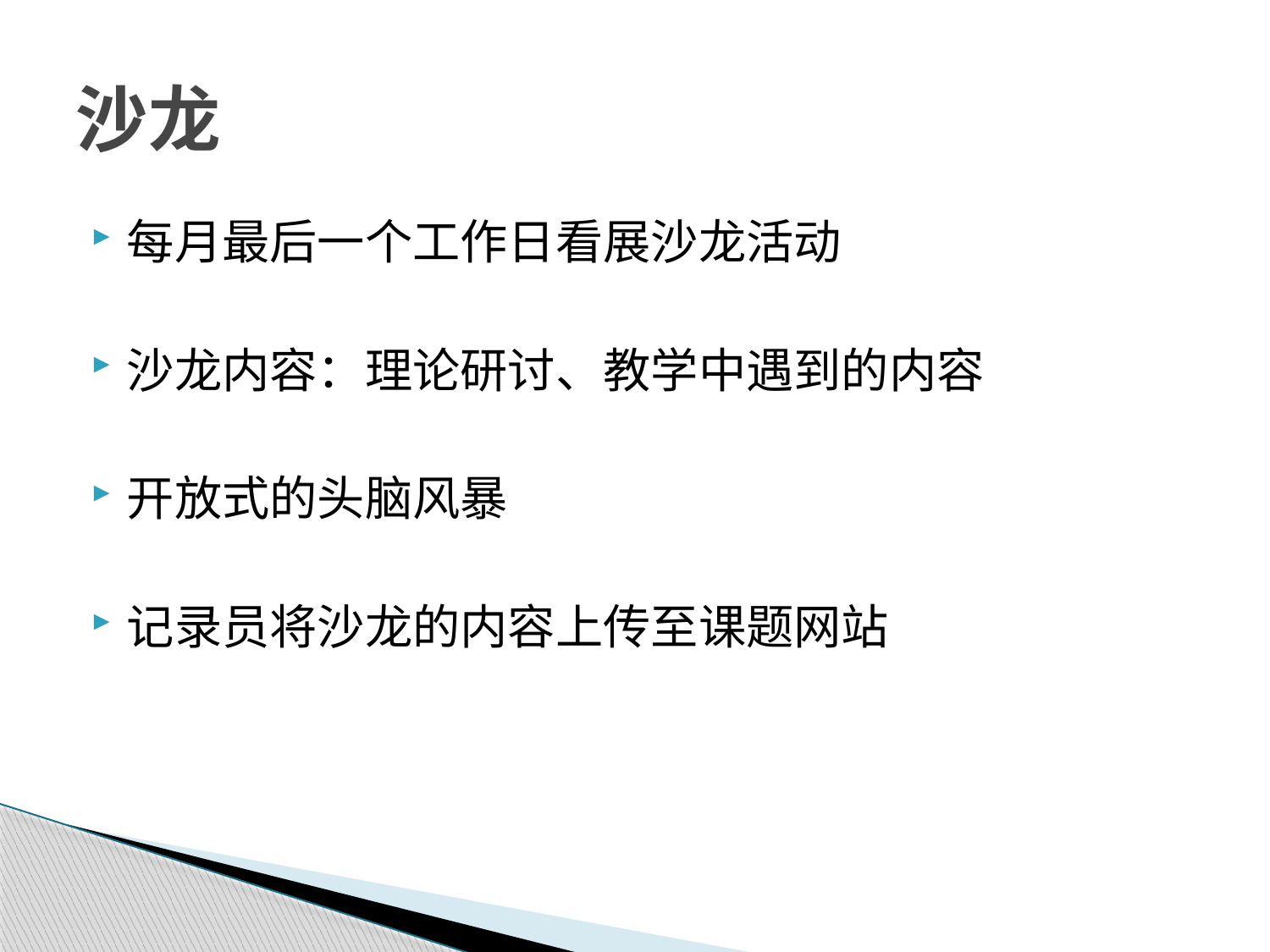

# 沙龙
每月最后一个工作日看展沙龙活动

沙龙内容：理论研讨、教学中遇到的内容

开放式的头脑风暴

记录员将沙龙的内容上传至课题网站